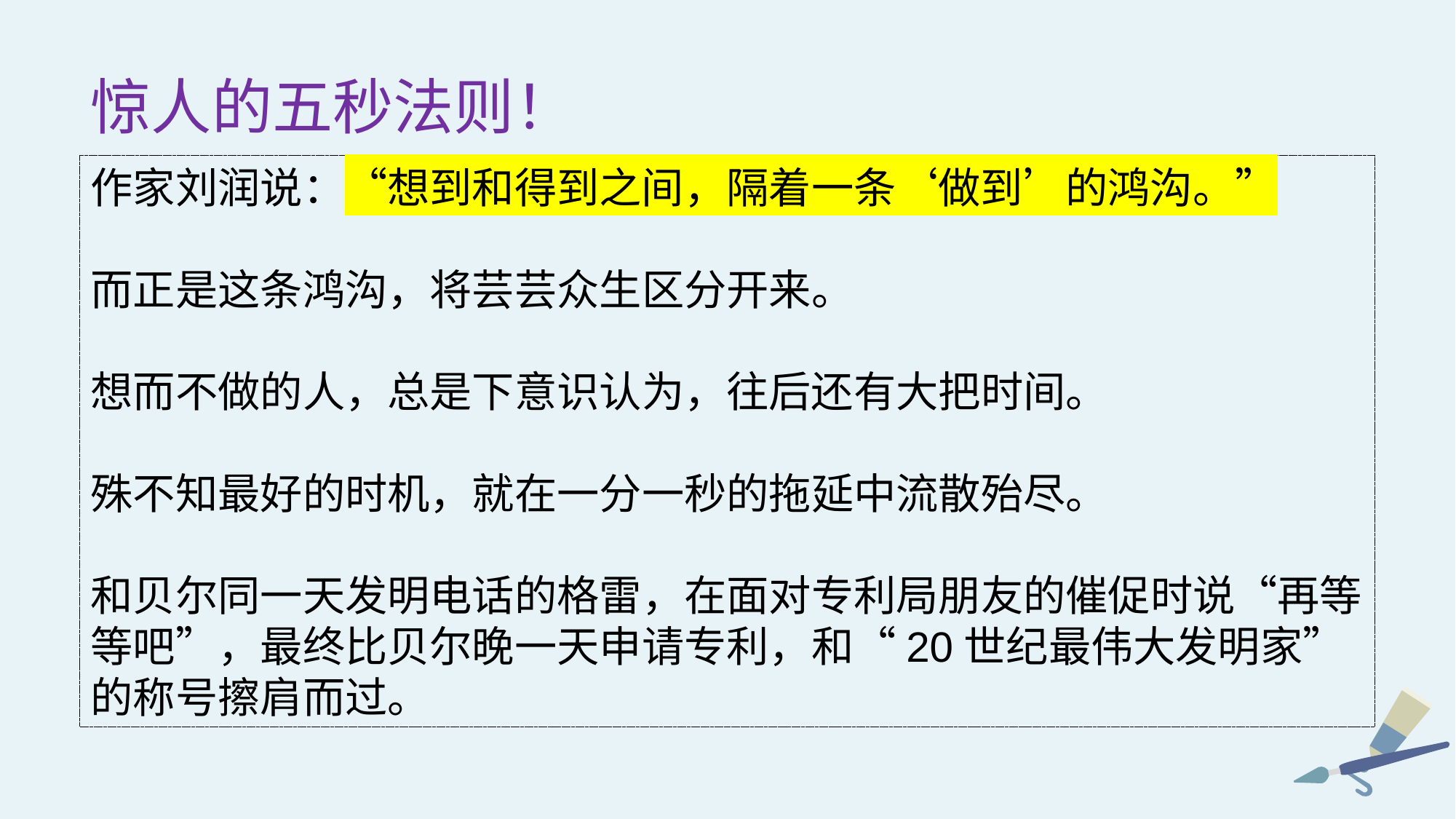

惊人的五秒法则！
作家刘润说：“想到和得到之间，隔着一条‘做到’的鸿沟。”

而正是这条鸿沟，将芸芸众生区分开来。

想而不做的人，总是下意识认为，往后还有大把时间。

殊不知最好的时机，就在一分一秒的拖延中流散殆尽。

和贝尔同一天发明电话的格雷，在面对专利局朋友的催促时说“再等等吧”，最终比贝尔晚一天申请专利，和“20世纪最伟大发明家”的称号擦肩而过。